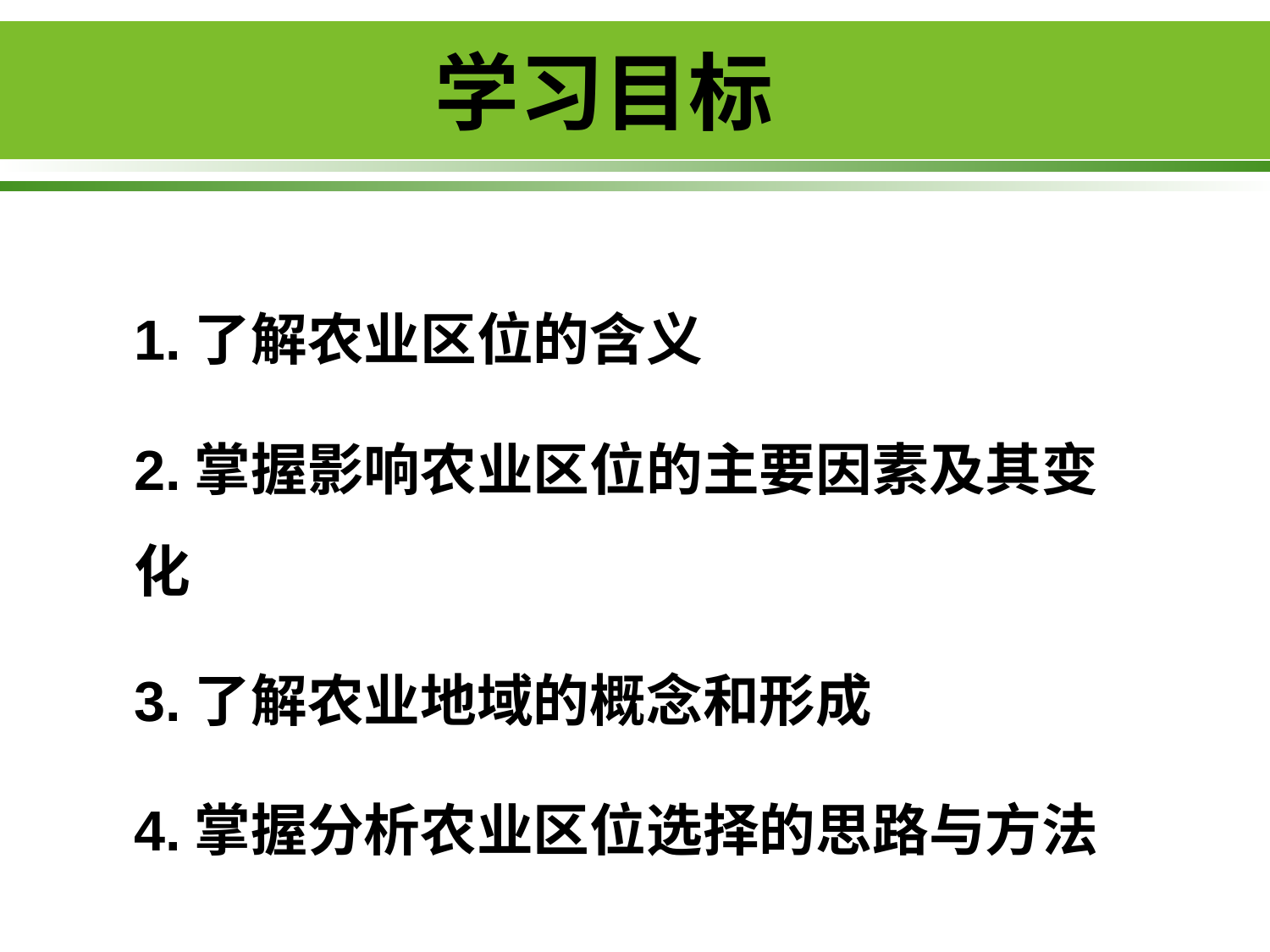

# 学习目标
1.了解农业区位的含义
2.掌握影响农业区位的主要因素及其变化
3.了解农业地域的概念和形成
4.掌握分析农业区位选择的思路与方法